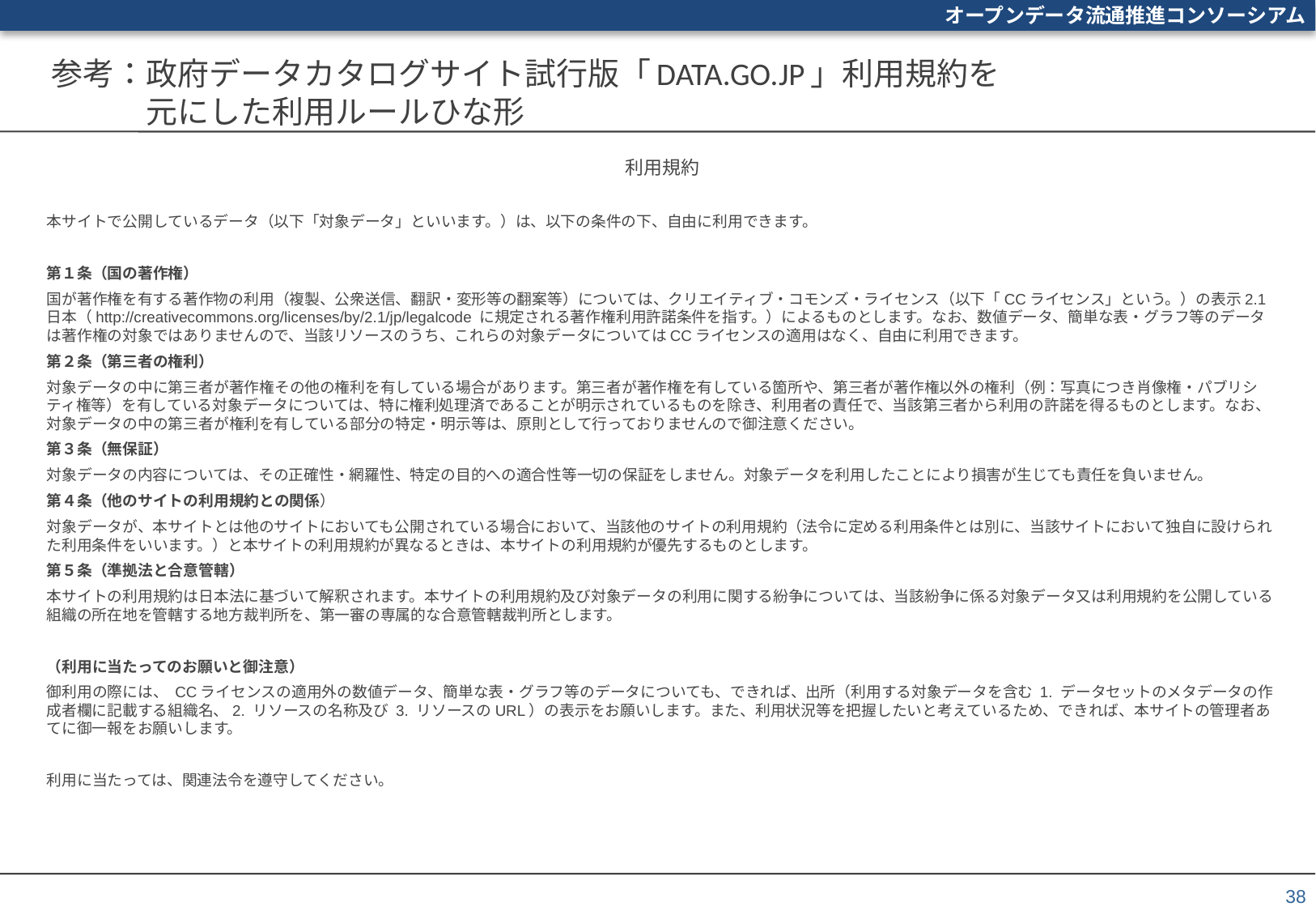

# 参考：政府データカタログサイト試行版「DATA.GO.JP」利用規約を 　　　元にした利用ルールひな形
利用規約

本サイトで公開しているデータ（以下「対象データ」といいます。）は、以下の条件の下、自由に利用できます。

第１条（国の著作権）
国が著作権を有する著作物の利用（複製、公衆送信、翻訳・変形等の翻案等）については、クリエイティブ・コモンズ・ライセンス（以下「CCライセンス」という。）の表示2.1日本（http://creativecommons.org/licenses/by/2.1/jp/legalcode に規定される著作権利用許諾条件を指す。）によるものとします。なお、数値データ、簡単な表・グラフ等のデータは著作権の対象ではありませんので、当該リソースのうち、これらの対象データについてはCCライセンスの適用はなく、自由に利用できます。
第２条（第三者の権利）
対象データの中に第三者が著作権その他の権利を有している場合があります。第三者が著作権を有している箇所や、第三者が著作権以外の権利（例：写真につき肖像権・パブリシティ権等）を有している対象データについては、特に権利処理済であることが明示されているものを除き、利用者の責任で、当該第三者から利用の許諾を得るものとします。なお、対象データの中の第三者が権利を有している部分の特定・明示等は、原則として行っておりませんので御注意ください。
第３条（無保証）
対象データの内容については、その正確性・網羅性、特定の目的への適合性等一切の保証をしません。対象データを利用したことにより損害が生じても責任を負いません。
第４条（他のサイトの利用規約との関係）
対象データが、本サイトとは他のサイトにおいても公開されている場合において、当該他のサイトの利用規約（法令に定める利用条件とは別に、当該サイトにおいて独自に設けられた利用条件をいいます。）と本サイトの利用規約が異なるときは、本サイトの利用規約が優先するものとします。
第５条（準拠法と合意管轄）
本サイトの利用規約は日本法に基づいて解釈されます。本サイトの利用規約及び対象データの利用に関する紛争については、当該紛争に係る対象データ又は利用規約を公開している組織の所在地を管轄する地方裁判所を、第一審の専属的な合意管轄裁判所とします。

（利用に当たってのお願いと御注意）
御利用の際には、 CCライセンスの適用外の数値データ、簡単な表・グラフ等のデータについても、できれば、出所（利用する対象データを含む 1. データセットのメタデータの作成者欄に記載する組織名、2. リソースの名称及び 3. リソースのURL）の表示をお願いします。また、利用状況等を把握したいと考えているため、できれば、本サイトの管理者あてに御一報をお願いします。

利用に当たっては、関連法令を遵守してください。
38